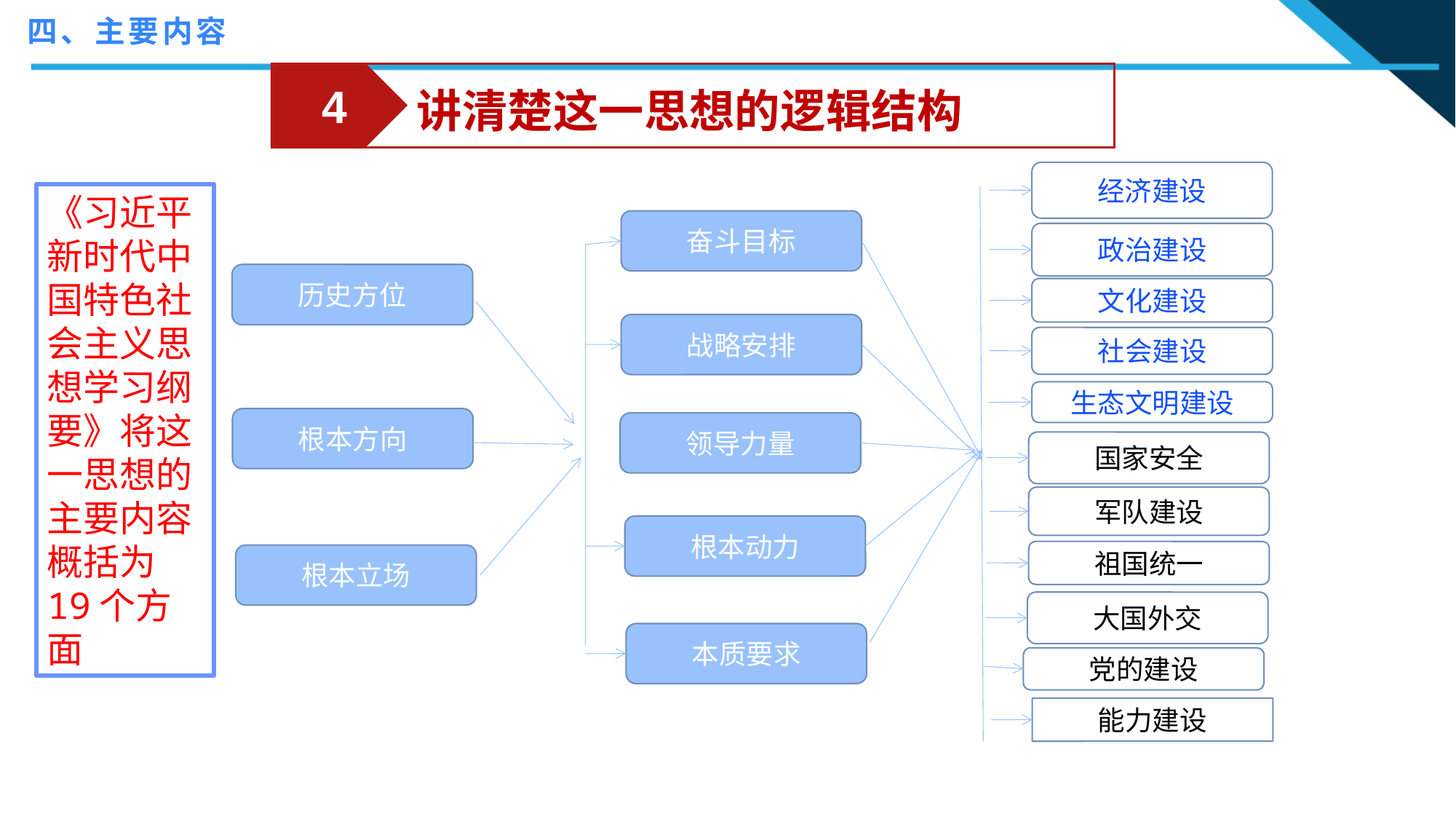

四、主要内容

 4
讲清楚这一思想的逻辑结构
经济建设
《习近平新时代中国特色社会主义思想学习纲要》将这一思想的主要内容概括为19个方面
奋斗目标
政治建设
历史方位
文化建设
战略安排
社会建设
生态文明建设
根本方向
领导力量
国家安全
军队建设
根本动力
祖国统一
根本立场
大国外交
本质要求
党的建设
能力建设